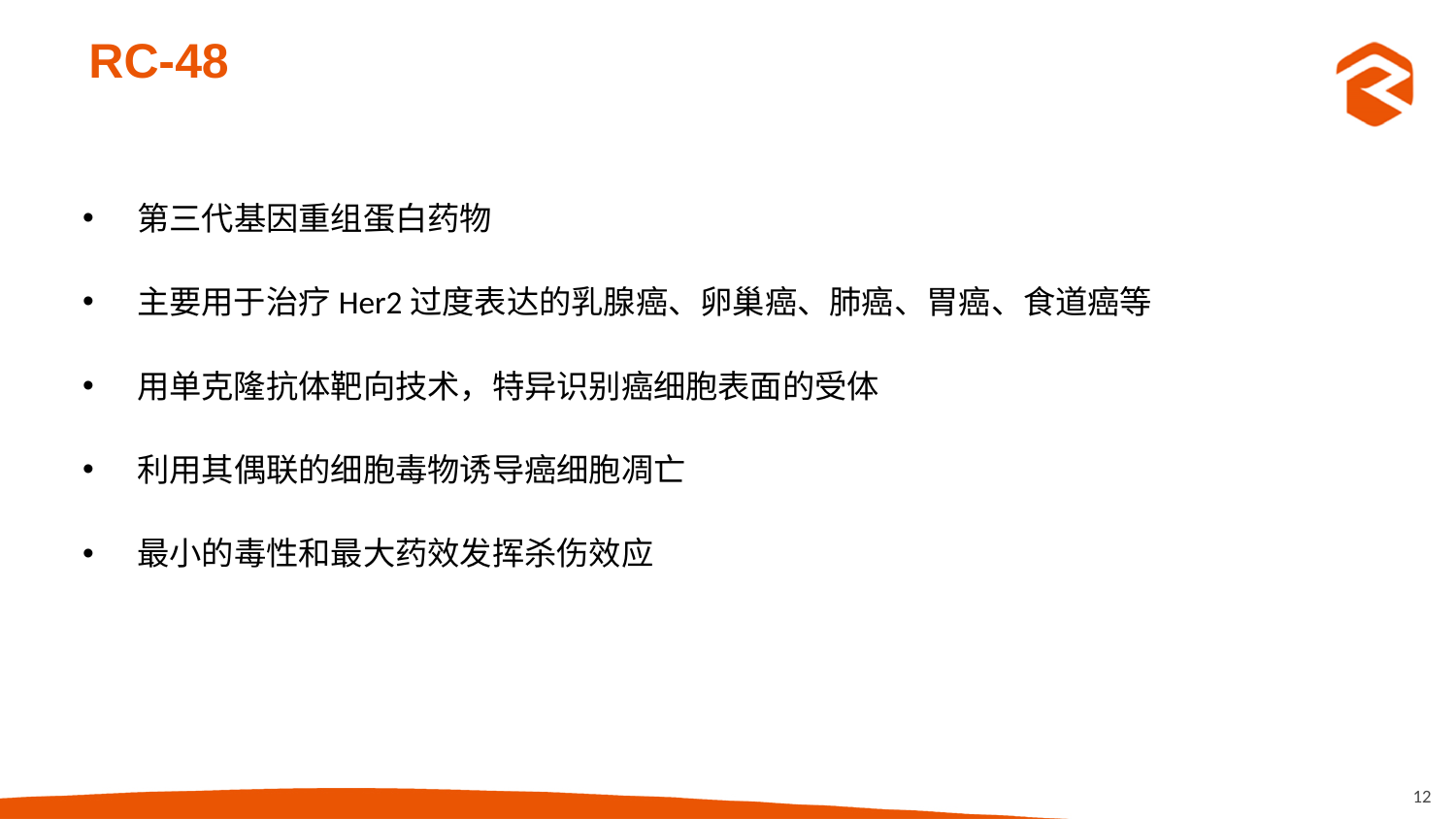

RC-48
第三代基因重组蛋白药物
主要用于治疗Her2过度表达的乳腺癌、卵巢癌、肺癌、胃癌、食道癌等
用单克隆抗体靶向技术，特异识别癌细胞表面的受体
利用其偶联的细胞毒物诱导癌细胞凋亡
最小的毒性和最大药效发挥杀伤效应

12